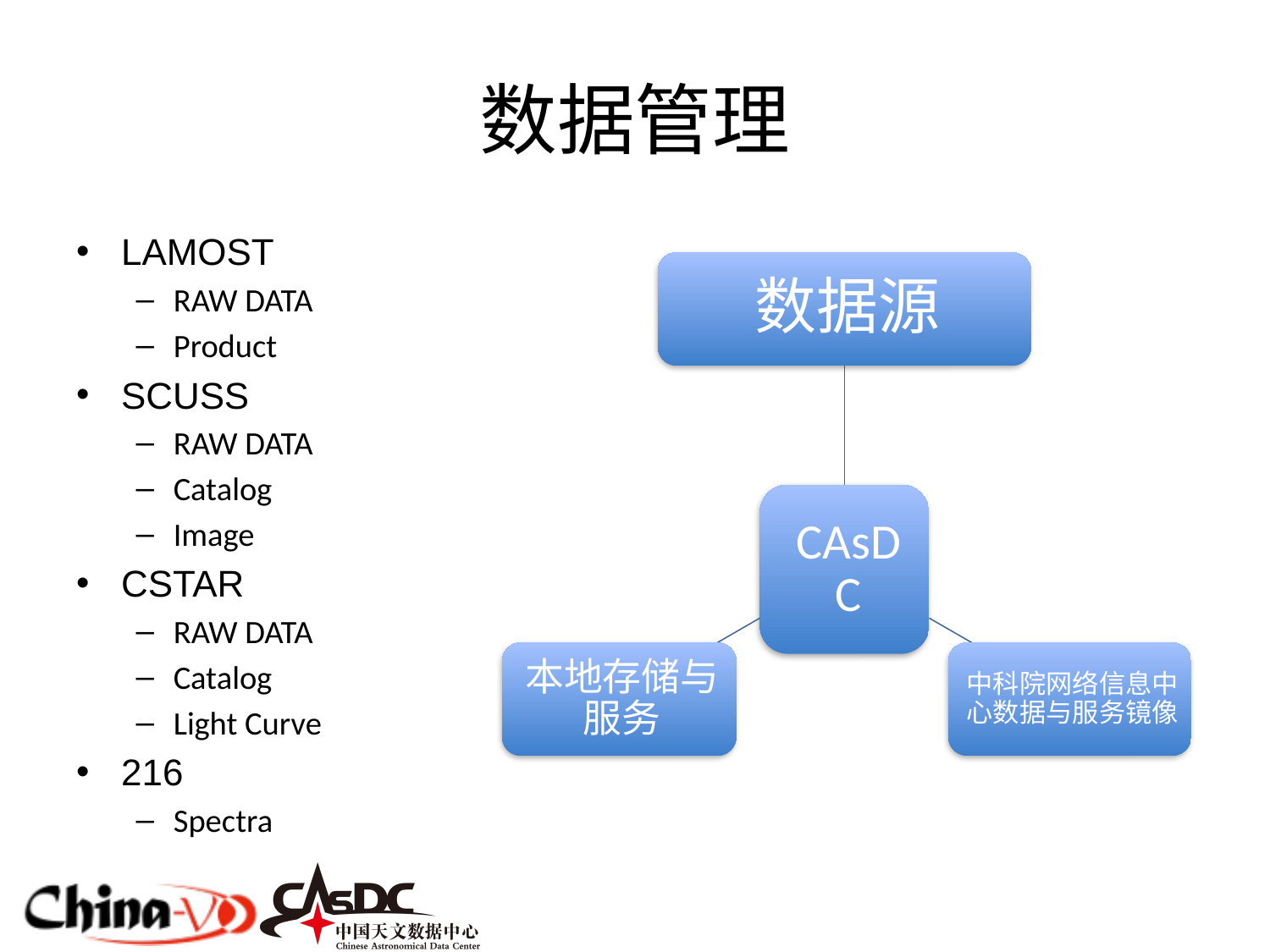

# 数据管理
LAMOST
RAW DATA
Product
SCUSS
RAW DATA
Catalog
Image
CSTAR
RAW DATA
Catalog
Light Curve
216
Spectra
CAsDC
数据源
中科院网络信息中心数据与服务镜像
本地存储与服务